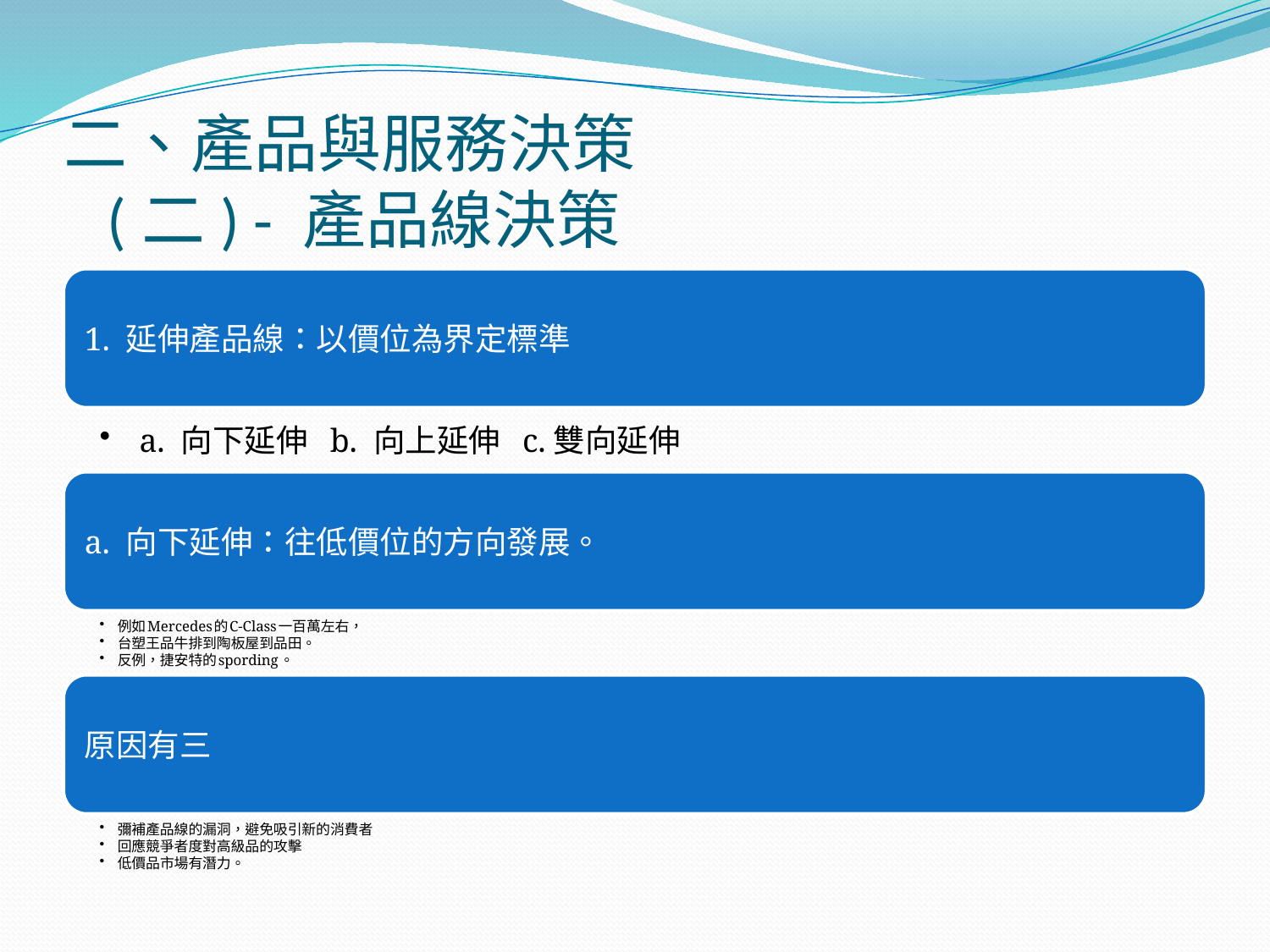

# 二、產品與服務決策 (二) - 產品線決策
1. 延伸產品線：以價位為界定標準
a. 向下延伸：往低價位的方向發展。
例如Mercedes的C-Class一百萬左右，
原因有三
彌補產品線的漏洞，避免吸引新的消費者
回應競爭者度對高級品的攻擊
低價品市場有潛力。
a. 向下延伸  b. 向上延伸  c.雙向延伸
台塑王品牛排到陶板屋到品田。
反例，捷安特的spording。